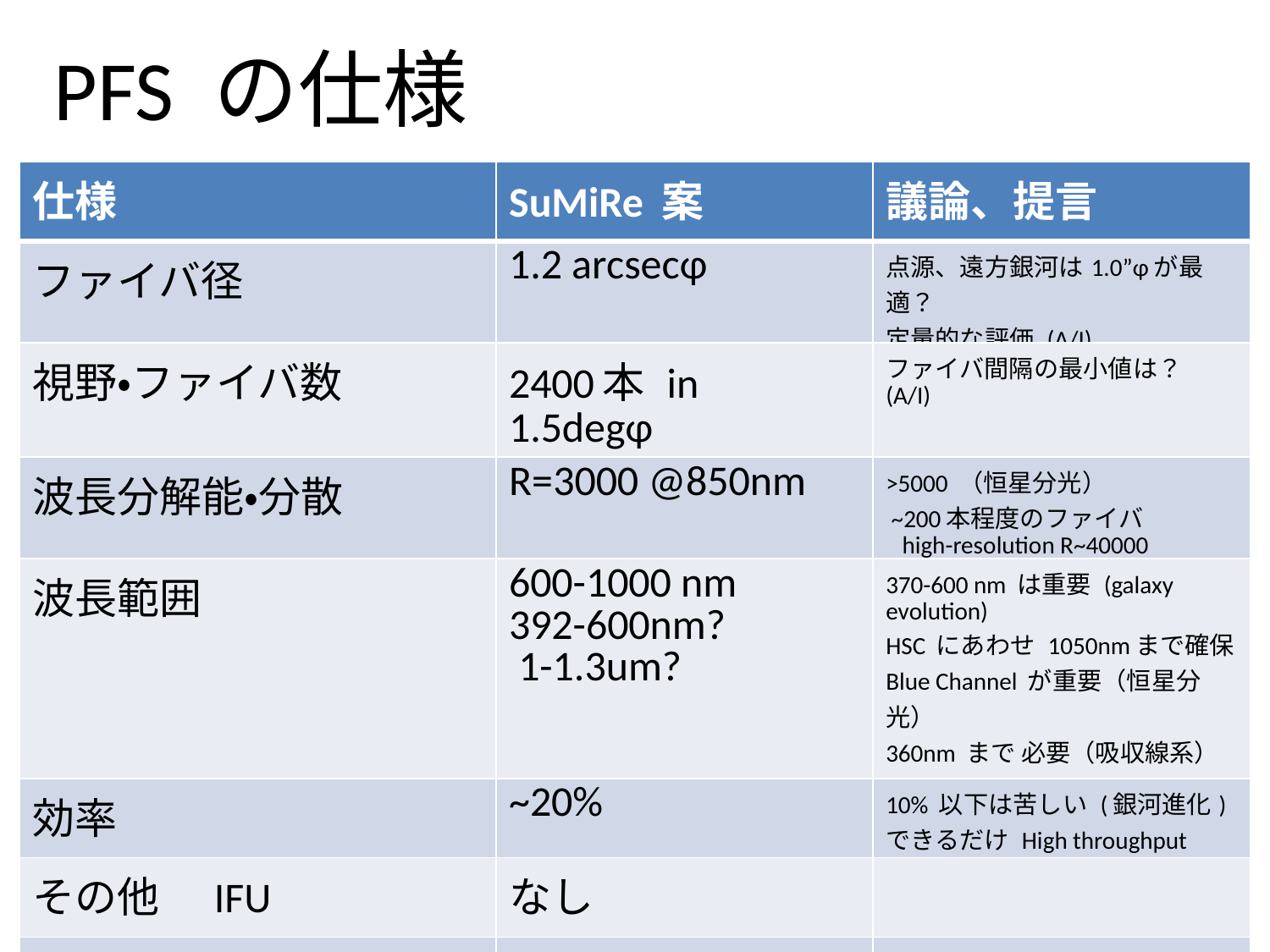

PFS の仕様
| 仕様 | SuMiRe 案 | 議論、提言 |
| --- | --- | --- |
| ファイバ径 | 1.2 arcsecφ | 点源、遠方銀河は1.0”φが最適？ 定量的な評価 (A/I) |
| 視野・ファイバ数 | 2400本 in 1.5degφ | ファイバ間隔の最小値は？ (A/I) |
| 波長分解能・分散 | R=3000 @850nm | >5000 （恒星分光） ~200本程度のファイバ high-resolution R~40000 |
| 波長範囲 | 600-1000 nm 392-600nm? 1-1.3um? | 370-600 nm は重要 (galaxy evolution) HSC にあわせ 1050nmまで確保 Blue Channel が重要（恒星分光） 360nm まで 必要（吸収線系） |
| 効率 | ~20% | 10% 以下は苦しい (銀河進化) できるだけ High throughput |
| その他　IFU | なし |  |
| 運用 |  |  |